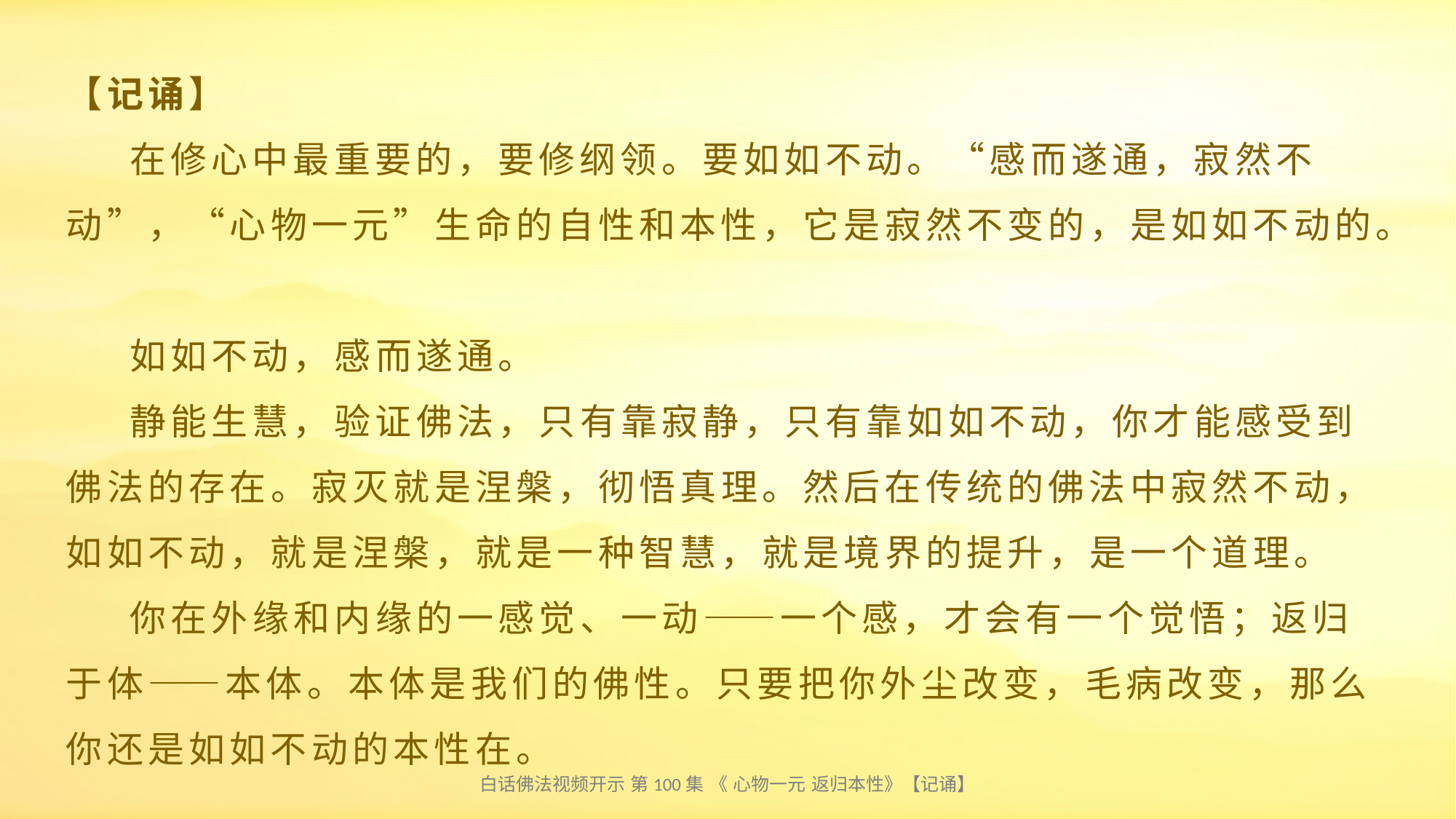

# 【记诵】 在修心中最重要的，要修纲领。要如如不动。“感而遂通，寂然不动”，“心物一元”生命的自性和本性，它是寂然不变的，是如如不动的。 如如不动，感而遂通。 静能生慧，验证佛法，只有靠寂静，只有靠如如不动，你才能感受到佛法的存在。寂灭就是涅槃，彻悟真理。然后在传统的佛法中寂然不动，如如不动，就是涅槃，就是一种智慧，就是境界的提升，是一个道理。 你在外缘和内缘的一感觉、一动——一个感，才会有一个觉悟；返归于体——本体。本体是我们的佛性。只要把你外尘改变，毛病改变，那么你还是如如不动的本性在。
白话佛法视频开示 第100集 《 心物一元 返归本性》【记诵】